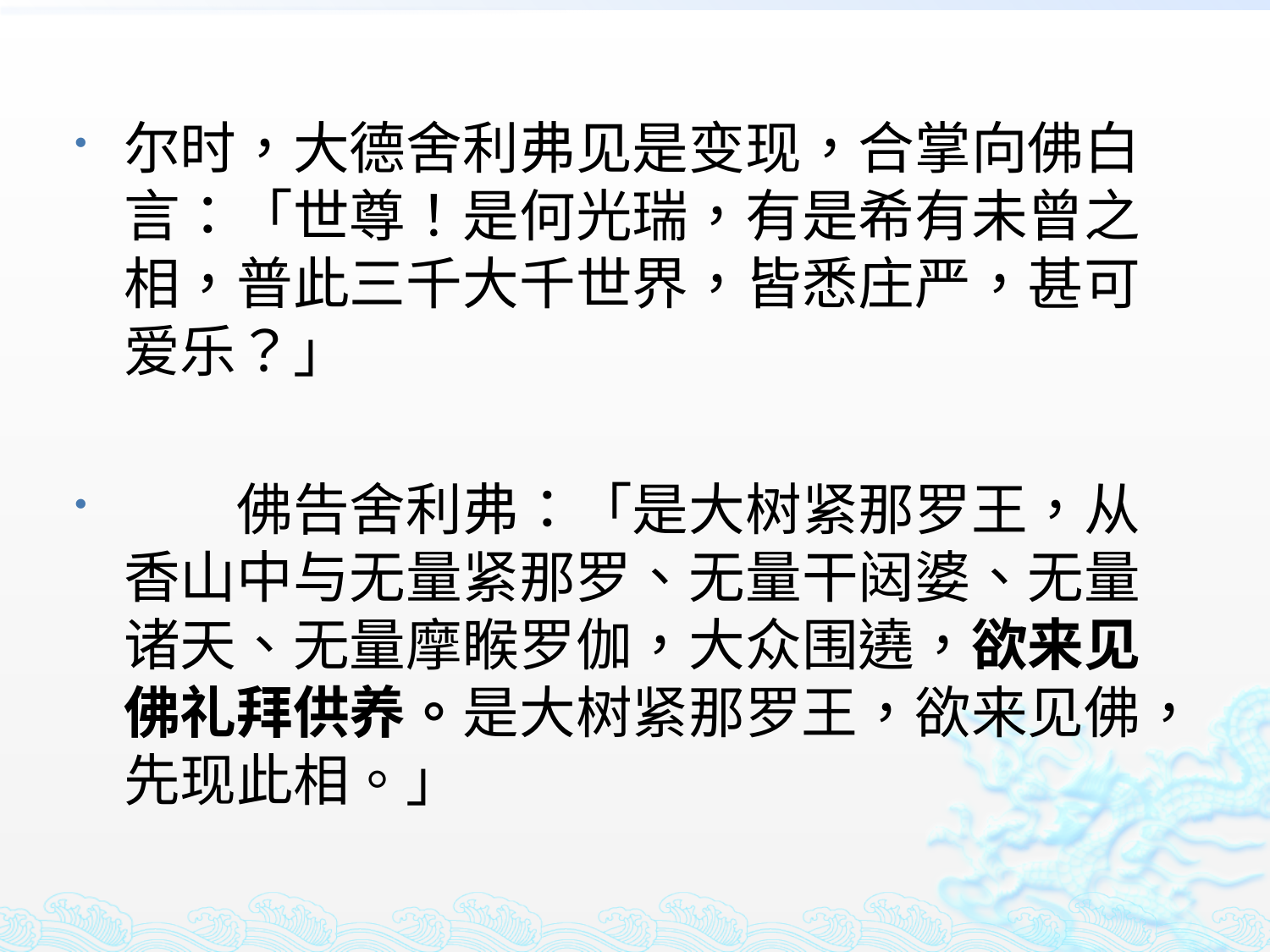

尔时，大德舍利弗见是变现，合掌向佛白言：「世尊！是何光瑞，有是希有未曾之相，普此三千大千世界，皆悉庄严，甚可爱乐？」

　　佛告舍利弗：「是大树紧那罗王，从香山中与无量紧那罗、无量干闼婆、无量诸天、无量摩睺罗伽，大众围遶，欲来见佛礼拜供养。是大树紧那罗王，欲来见佛，先现此相。」